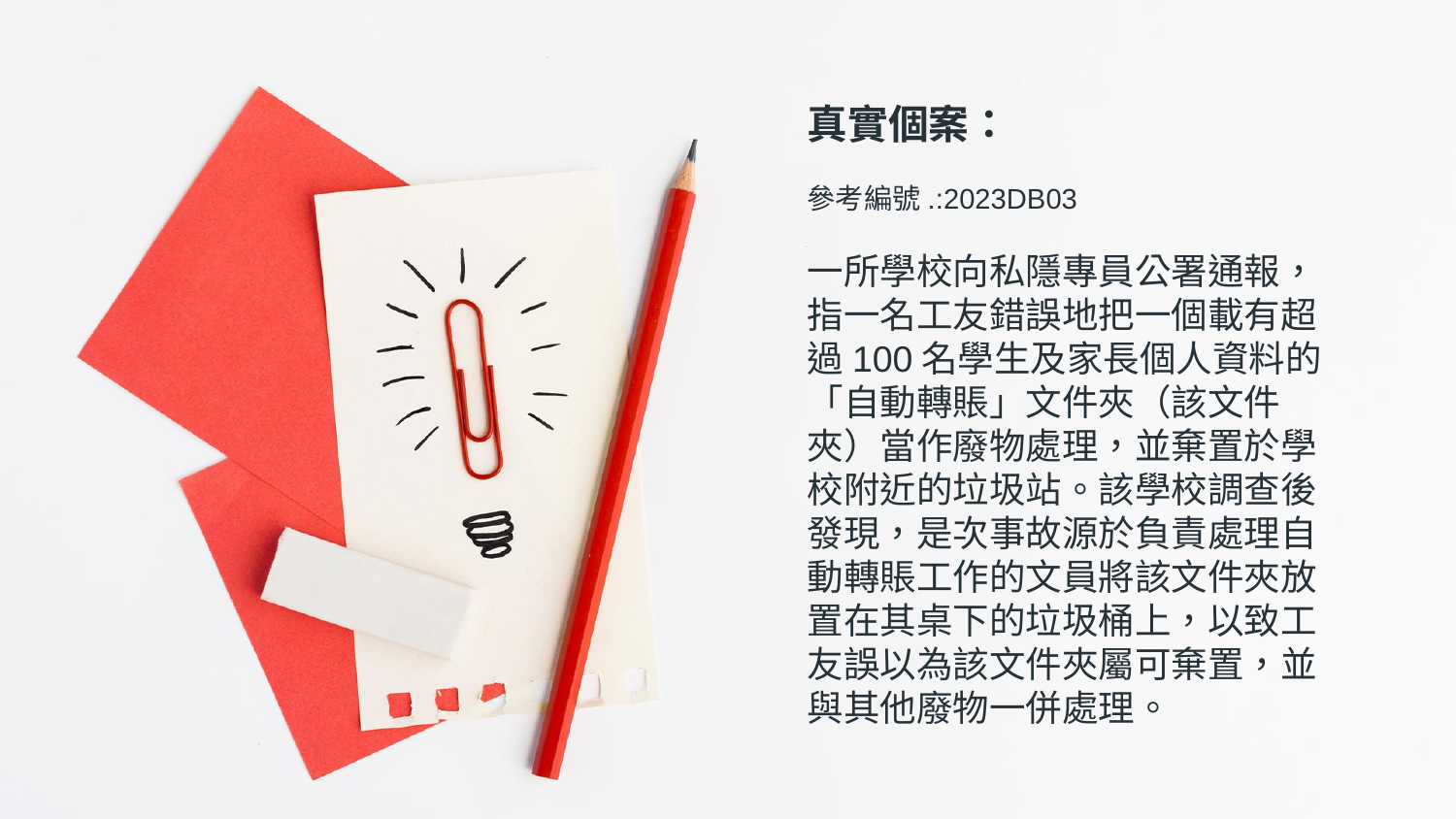

# 真實個案： 參考編號.:2023DB03 一所學校向私隱專員公署通報，指一名工友錯誤地把一個載有超過100名學生及家長個人資料的「自動轉賬」文件夾（該文件夾）當作廢物處理，並棄置於學校附近的垃圾站。該學校調查後發現，是次事故源於負責處理自動轉賬工作的文員將該文件夾放置在其桌下的垃圾桶上，以致工友誤以為該文件夾屬可棄置，並與其他廢物一併處理。